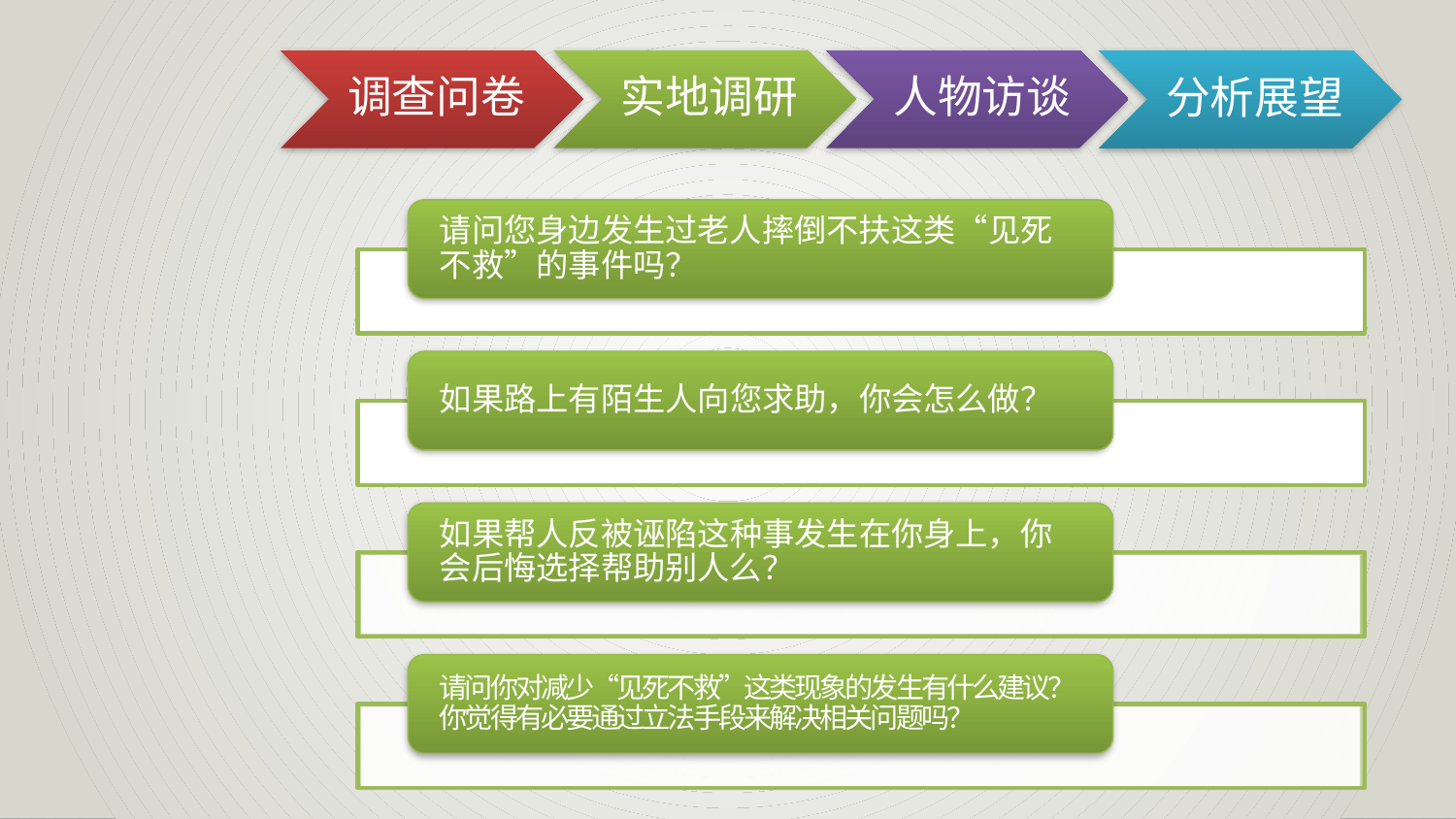

01
Question
调查问卷
实地调研
人物访谈
分析展望
请问您身边发生过老人摔倒不扶这类“见死不救”的事件吗？

02

Question

如果路上有陌生人向您求助，你会怎么做？

03
Question
如果帮人反被诬陷这种事发生在你身上，你会后悔选择帮助别人么？

04
Question
请问你对减少“见死不救”这类现象的发生有什么建议？你觉得有必要通过立法手段来解决相关问题吗？